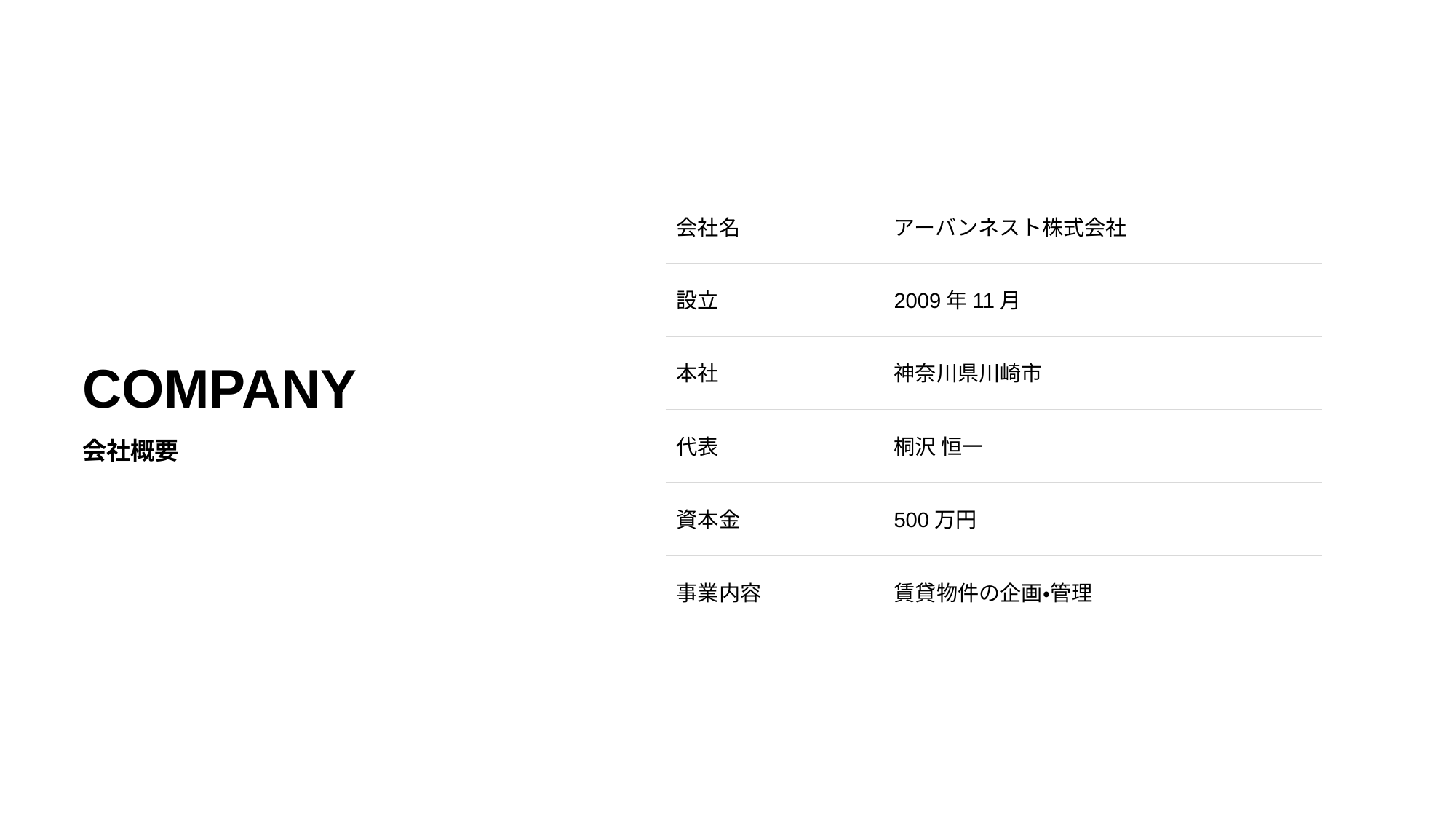

会社名
アーバンネスト株式会社
設立
2009年11月
本社
神奈川県川崎市
代表
桐沢 恒一
資本金
500万円
事業内容
賃貸物件の企画・管理
COMPANY
会社概要